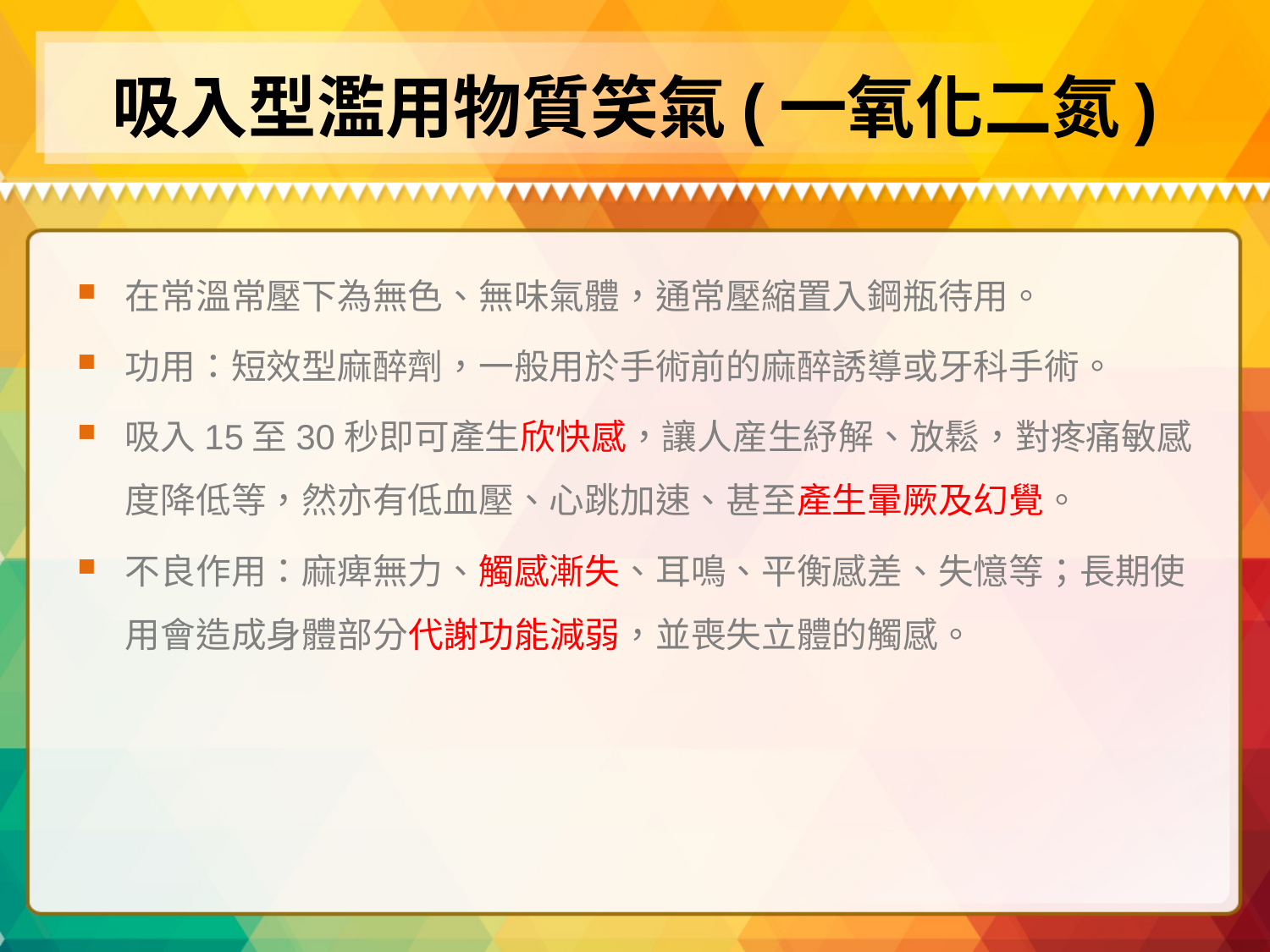

# 吸入型濫用物質笑氣(一氧化二氮)
在常溫常壓下為無色、無味氣體，通常壓縮置入鋼瓶待用。
功用：短效型麻醉劑，一般用於手術前的麻醉誘導或牙科手術。
吸入15至30秒即可產生欣快感，讓人産生紓解、放鬆，對疼痛敏感度降低等，然亦有低血壓、心跳加速、甚至產生暈厥及幻覺。
不良作用：麻痺無力、觸感漸失、耳鳴、平衡感差、失憶等；長期使用會造成身體部分代謝功能減弱，並喪失立體的觸感。